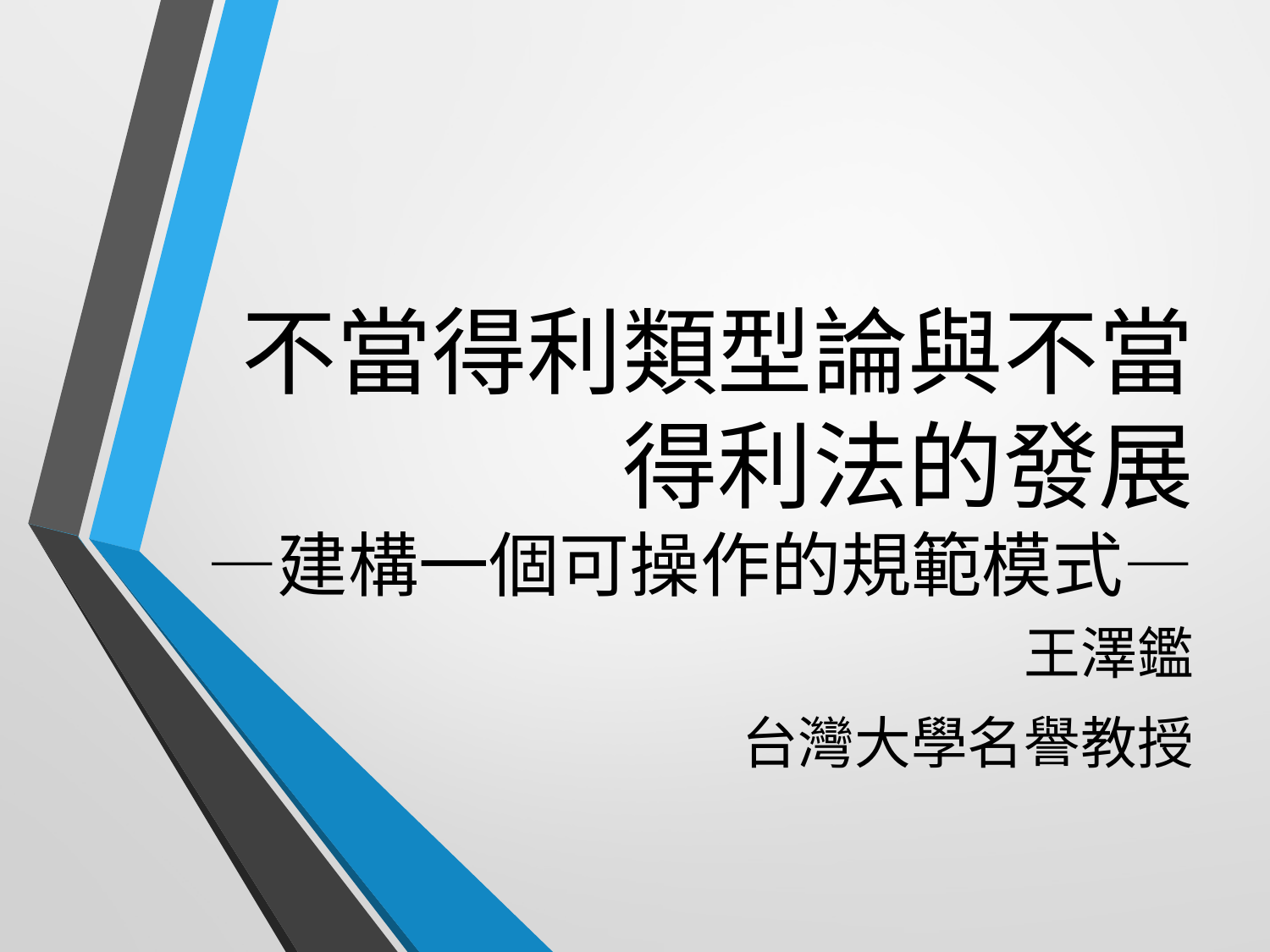

# 不當得利類型論與不當得利法的發展 —建構一個可操作的規範模式—
王澤鑑
台灣大學名譽教授